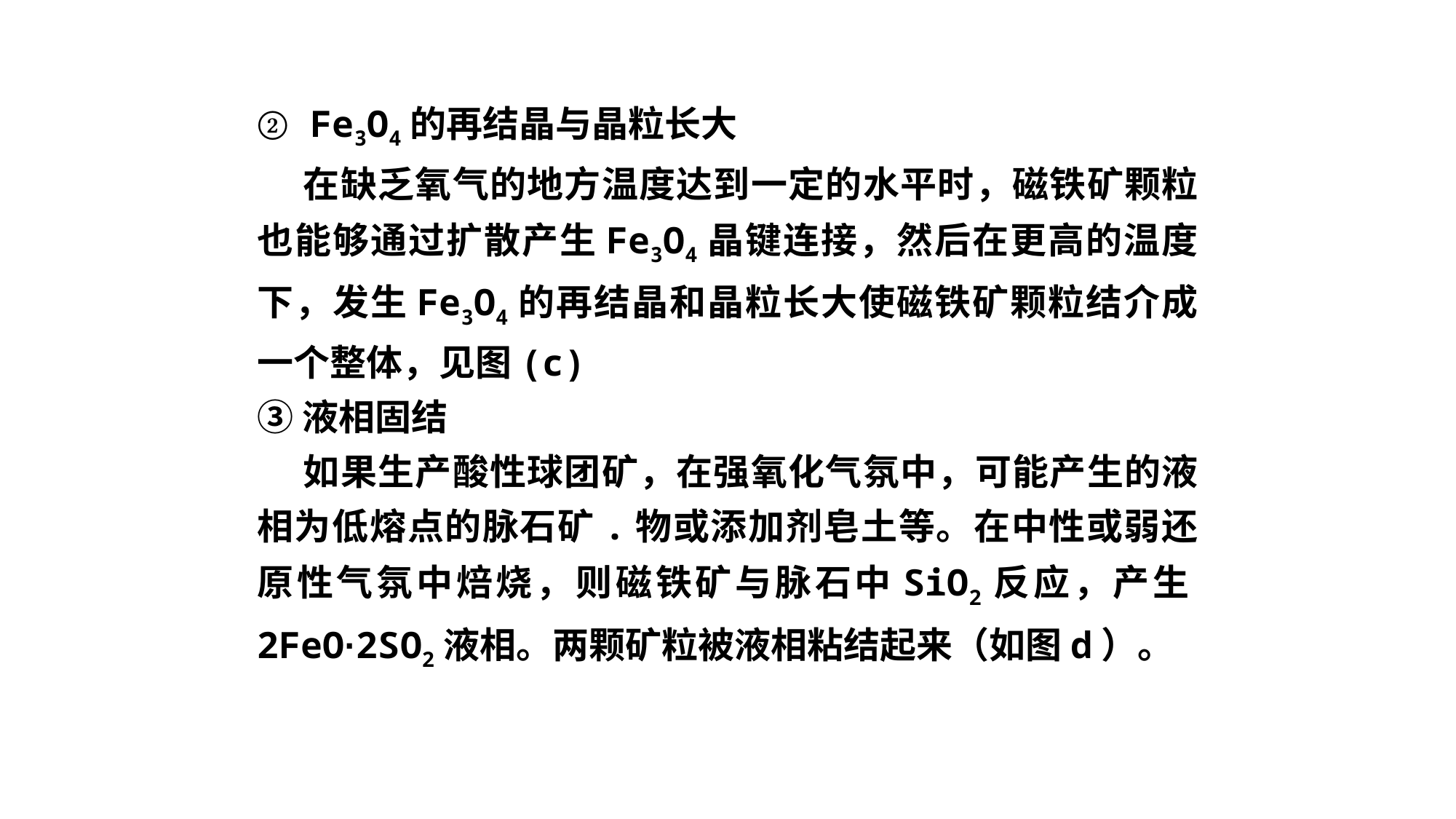

② Fe3O4的再结晶与晶粒长大
    在缺乏氧气的地方温度达到一定的水平时，磁铁矿颗粒也能够通过扩散产生Fe3O4晶键连接，然后在更高的温度下，发生Fe3O4的再结晶和晶粒长大使磁铁矿颗粒结介成一个整体，见图(c)
③液相固结
    如果生产酸性球团矿，在强氧化气氛中，可能产生的液相为低熔点的脉石矿.物或添加剂皂土等。在中性或弱还原性气氛中焙烧，则磁铁矿与脉石中SiO2反应，产生2FeO·2SO2液相。两颗矿粒被液相粘结起来（如图d）。

42